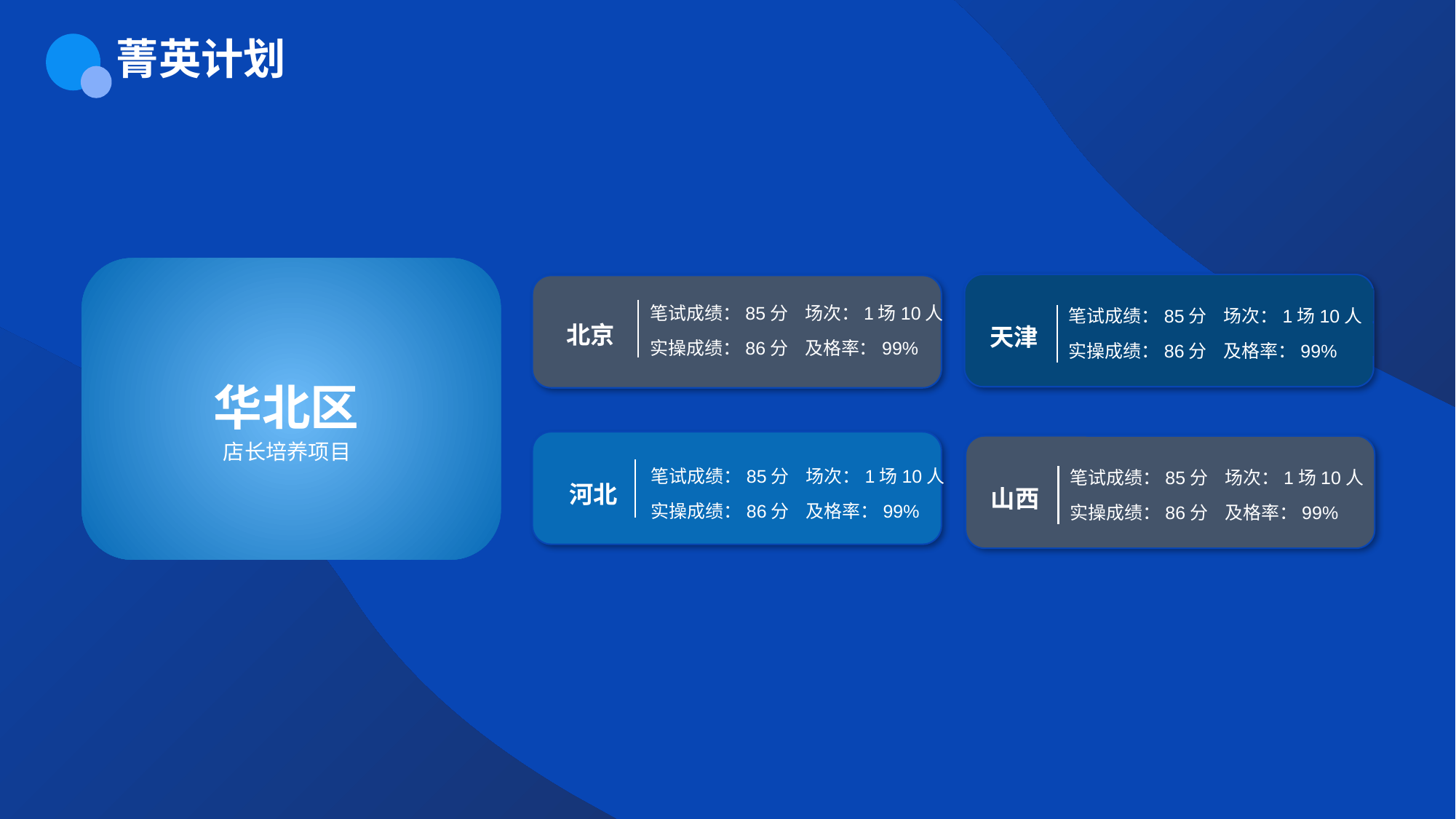

菁英计划

场次：1场10人
笔试成绩：85分
天津
实操成绩：86分
及格率：99%

场次：1场10人
笔试成绩：85分
北京
实操成绩：86分
及格率：99%
华北区
店长培养项目

场次：1场10人
笔试成绩：85分
山西
实操成绩：86分
及格率：99%
场次：1场10人
笔试成绩：85分
河北
实操成绩：86分
及格率：99%